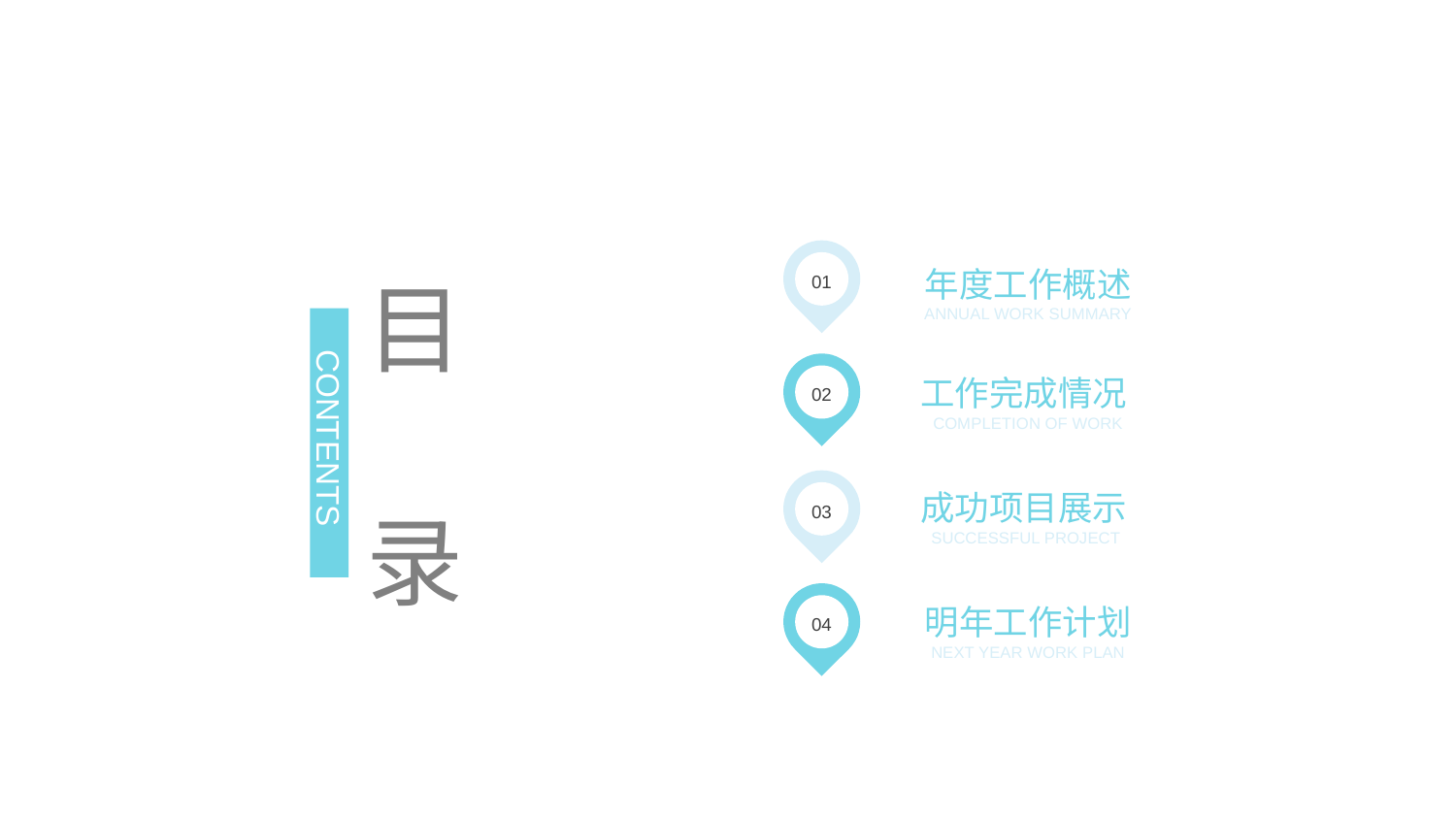

01
年度工作概述
ANNUAL WORK SUMMARY
目  录

02
工作完成情况COMPLETION OF WORK
CONTENTS

03
成功项目展示SUCCESSFUL PROJECT

04
明年工作计划
NEXT YEAR WORK PLAN